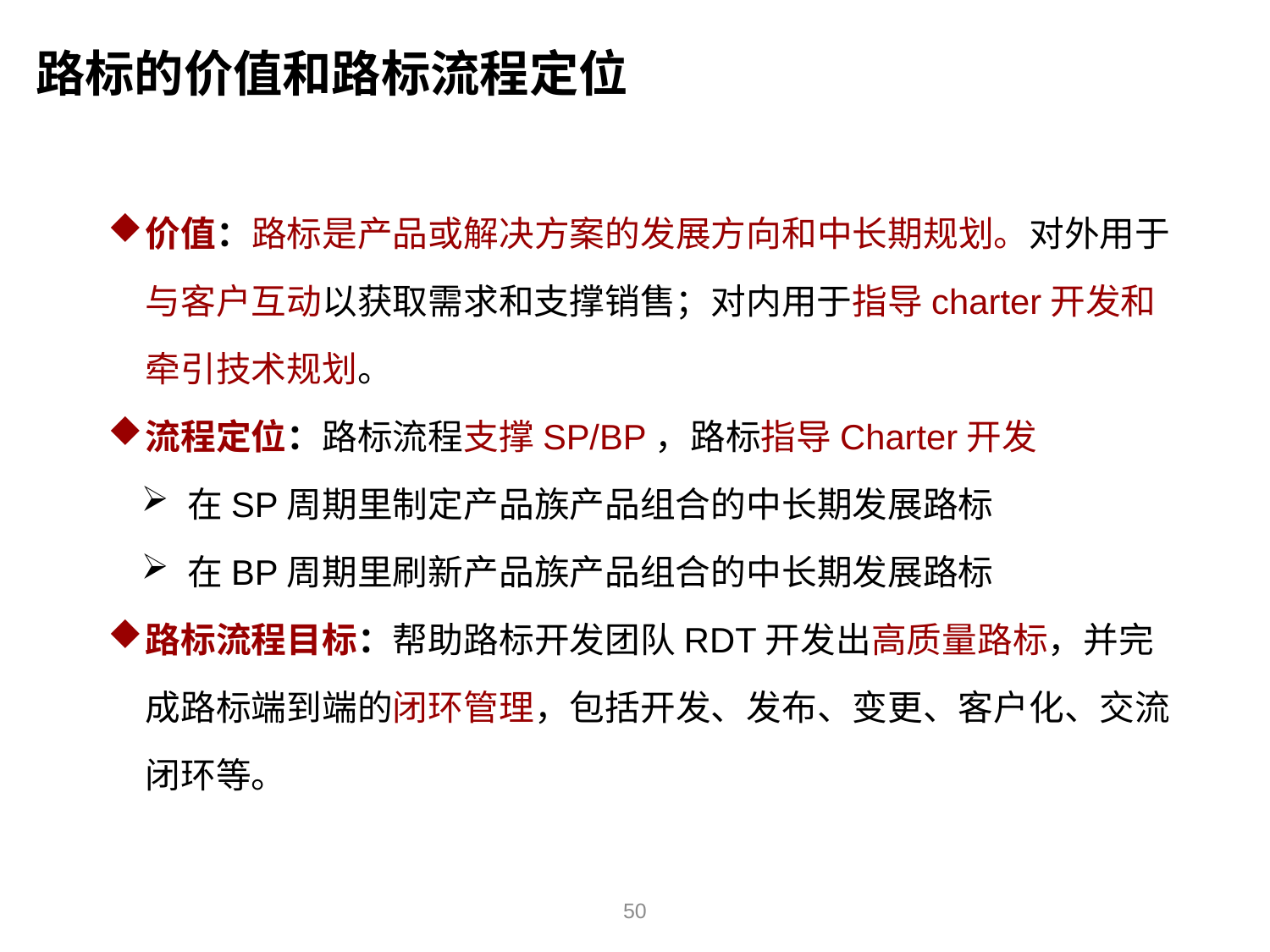

路标的价值和路标流程定位
价值：路标是产品或解决方案的发展方向和中长期规划。对外用于与客户互动以获取需求和支撑销售；对内用于指导charter开发和牵引技术规划。
流程定位：路标流程支撑SP/BP，路标指导Charter开发
 在SP周期里制定产品族产品组合的中长期发展路标
 在BP周期里刷新产品族产品组合的中长期发展路标
路标流程目标：帮助路标开发团队RDT开发出高质量路标，并完成路标端到端的闭环管理，包括开发、发布、变更、客户化、交流闭环等。
50